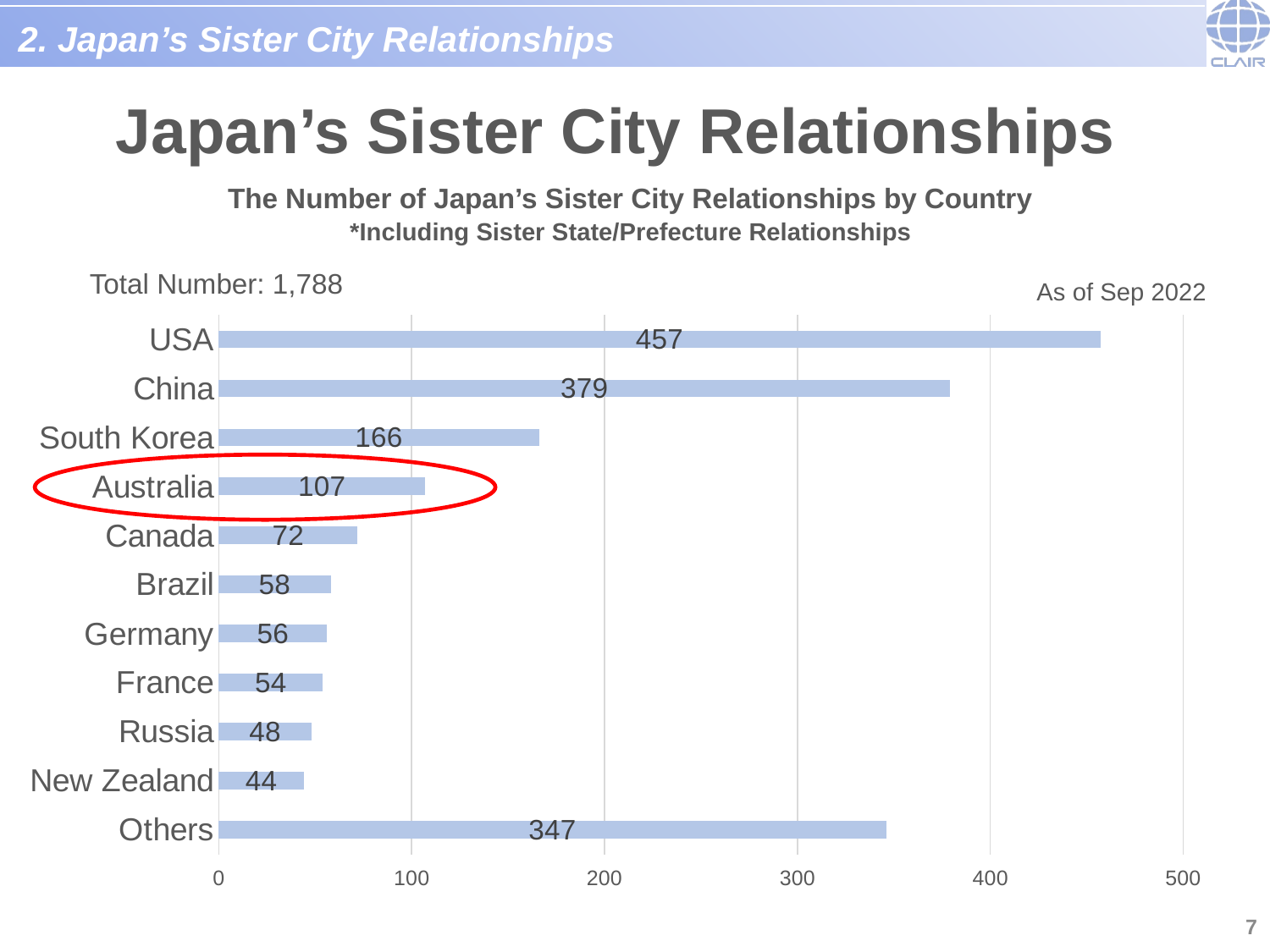

2. Japan’s Sister City Relationships
Japan’s Sister City Relationships
The Number of Japan’s Sister City Relationships by Country
*Including Sister State/Prefecture Relationships
Total Number: 1,788
　　As of Sep 2022

### Chart

| Category | 系列 1 |
|---|---|
| USA | 457.0 |
| China | 379.0 |
| South Korea | 166.0 |
| Australia | 107.0 |
| Canada | 72.0 |
| Brazil | 58.0 |
| Germany | 56.0 |
| France | 54.0 |
| Russia | 48.0 |
| New Zealand | 44.0 |
| Others | 346.0 |
7